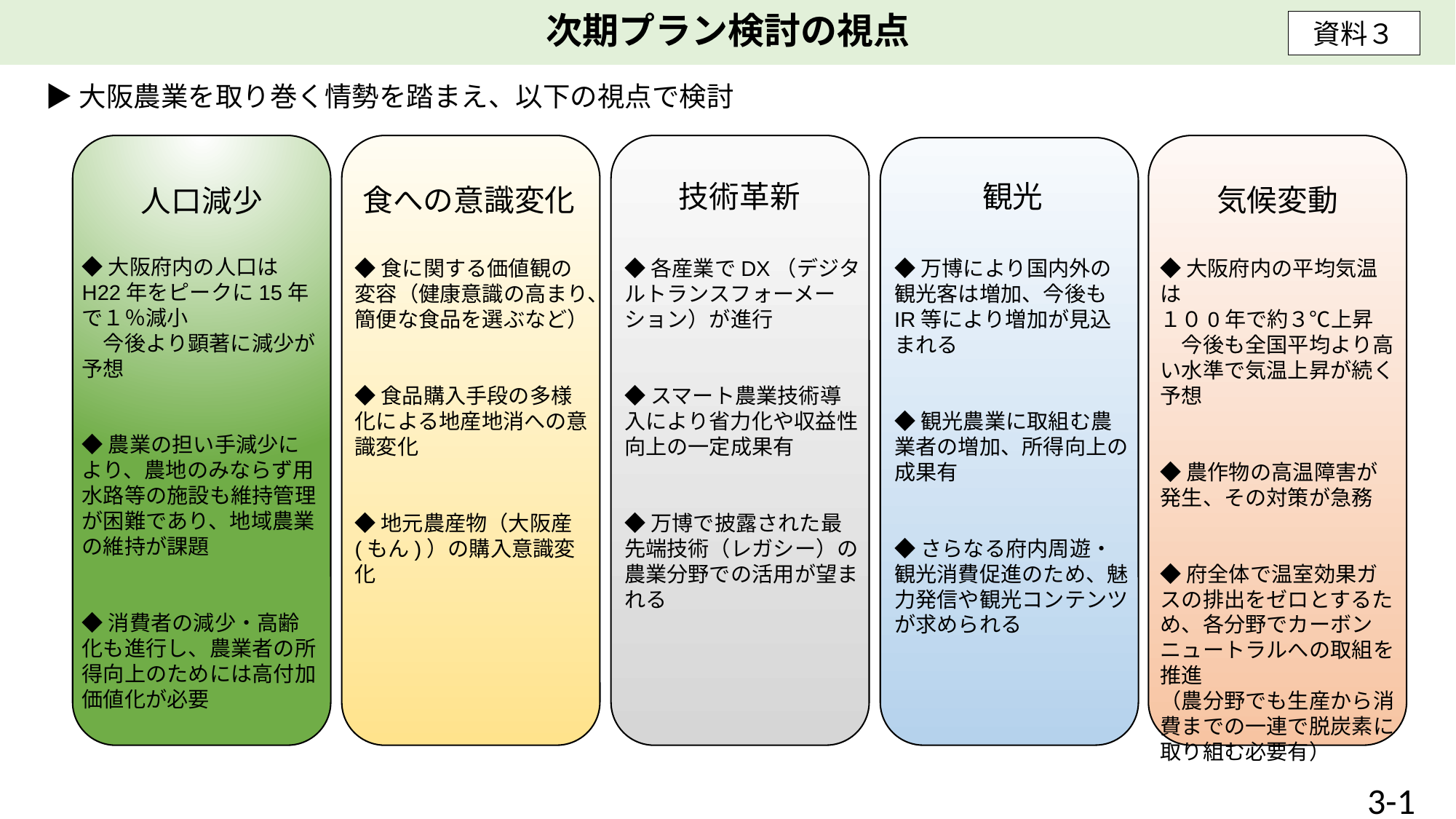

次期プラン検討の視点
資料３
▶大阪農業を取り巻く情勢を踏まえ、以下の視点で検討

観光
技術革新
食への意識変化
気候変動
人口減少
◆大阪府内の人口はH22年をピークに15年で１％減小
　今後より顕著に減少が予想

◆農業の担い手減少により、農地のみならず用水路等の施設も維持管理が困難であり、地域農業の維持が課題

◆消費者の減少・高齢化も進行し、農業者の所得向上のためには高付加価値化が必要
◆食に関する価値観の変容（健康意識の高まり、簡便な食品を選ぶなど）

◆食品購入手段の多様化による地産地消への意識変化

◆地元農産物（大阪産(もん)）の購入意識変化
◆各産業でDX（デジタルトランスフォーメーション）が進行

◆スマート農業技術導入により省力化や収益性向上の一定成果有

◆万博で披露された最先端技術（レガシー）の農業分野での活用が望まれる
◆大阪府内の平均気温は
１０0年で約３℃上昇
　今後も全国平均より高い水準で気温上昇が続く予想

◆農作物の高温障害が発生、その対策が急務

◆府全体で温室効果ガスの排出をゼロとするため、各分野でカーボンニュートラルへの取組を推進
（農分野でも生産から消費までの一連で脱炭素に取り組む必要有）
◆万博により国内外の観光客は増加、今後もIR等により増加が見込まれる

◆観光農業に取組む農業者の増加、所得向上の成果有

◆さらなる府内周遊・観光消費促進のため、魅力発信や観光コンテンツが求められる
3-1